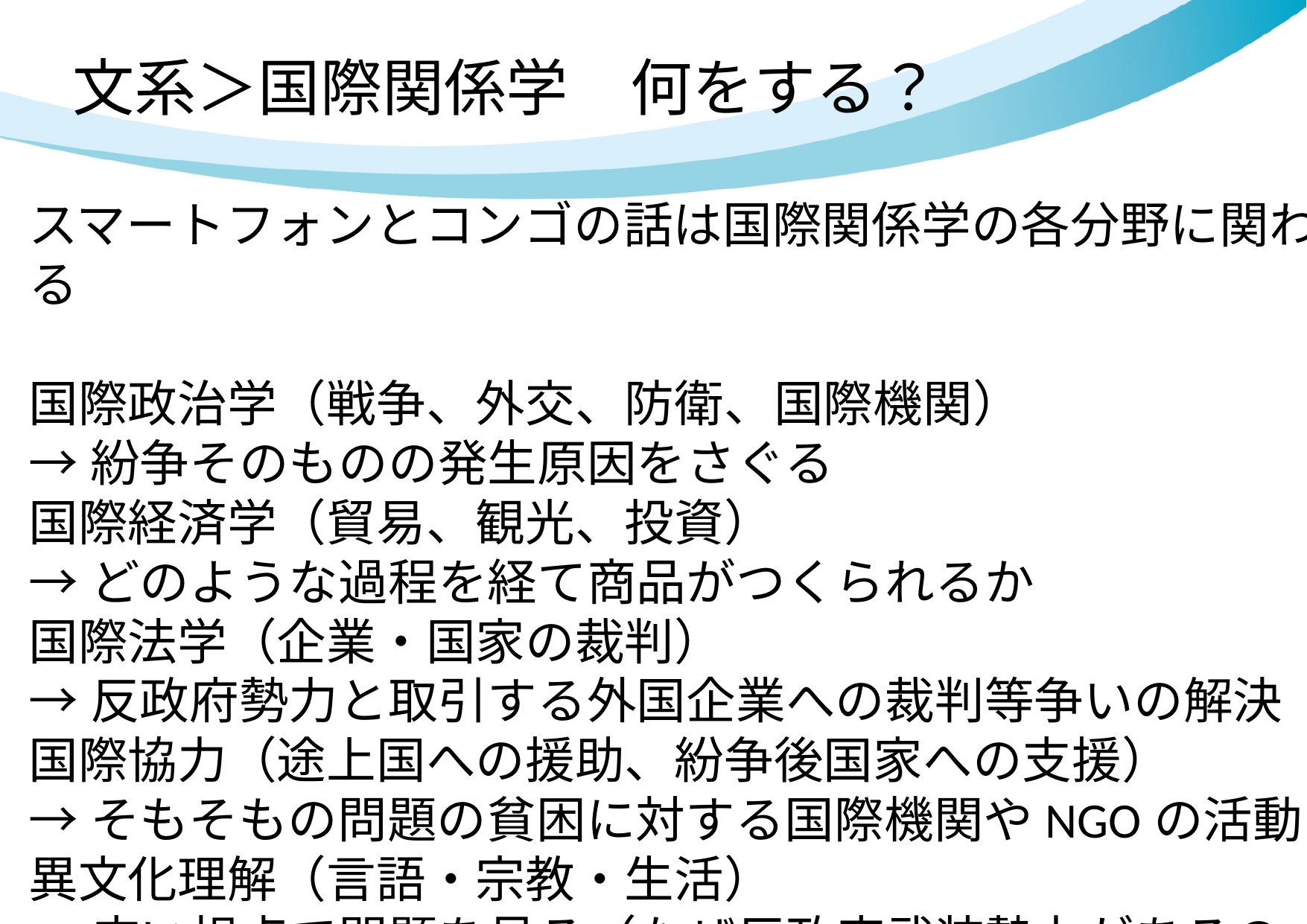

文系＞国際関係学　何をする？
スマートフォンとコンゴの話は国際関係学の各分野に関わる

国際政治学（戦争、外交、防衛、国際機関）
→紛争そのものの発生原因をさぐる
国際経済学（貿易、観光、投資）
→どのような過程を経て商品がつくられるか
国際法学（企業・国家の裁判）
→反政府勢力と取引する外国企業への裁判等争いの解決
国際協力（途上国への援助、紛争後国家への支援）
→そもそもの問題の貧困に対する国際機関やNGOの活動
異文化理解（言語・宗教・生活）
→広い視点で問題を見る（なぜ反政府武装勢力があるのか）